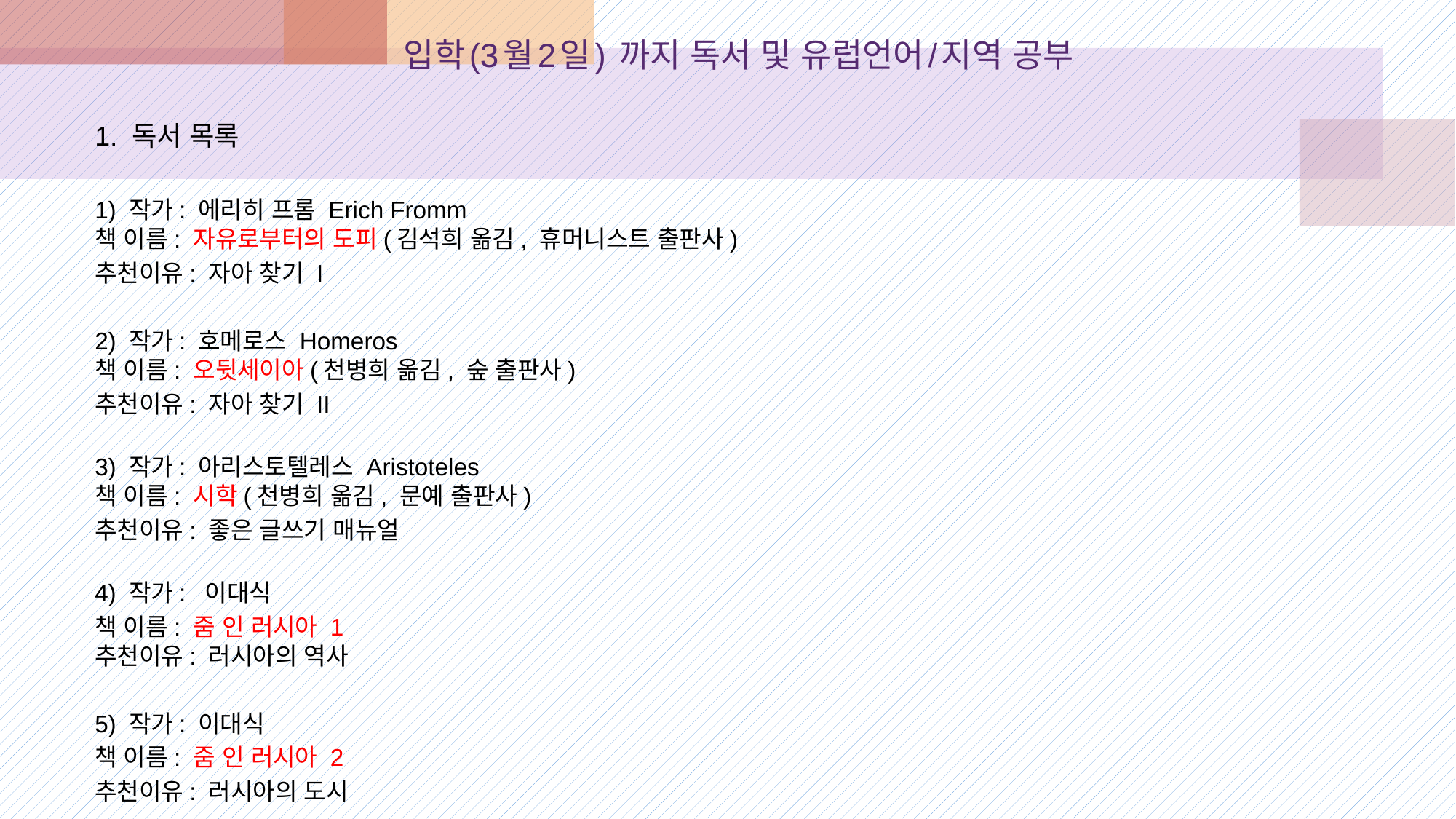

# 입학(3월2일) 까지 독서 및 유럽언어/지역 공부
1. 독서 목록

1) 작가: 에리히 프롬 Erich Fromm
책 이름: 자유로부터의 도피(김석희 옮김, 휴머니스트 출판사)
추천이유: 자아 찾기 I

2) 작가: 호메로스 Homeros
책 이름: 오뒷세이아(천병희 옮김, 숲 출판사)
추천이유: 자아 찾기 II
3) 작가: 아리스토텔레스 Aristoteles
책 이름: 시학(천병희 옮김, 문예 출판사)
추천이유: 좋은 글쓰기 매뉴얼
4) 작가:  이대식
책 이름: 줌 인 러시아 1
추천이유: 러시아의 역사

5) 작가: 이대식
책 이름: 줌 인 러시아 2
추천이유: 러시아의 도시